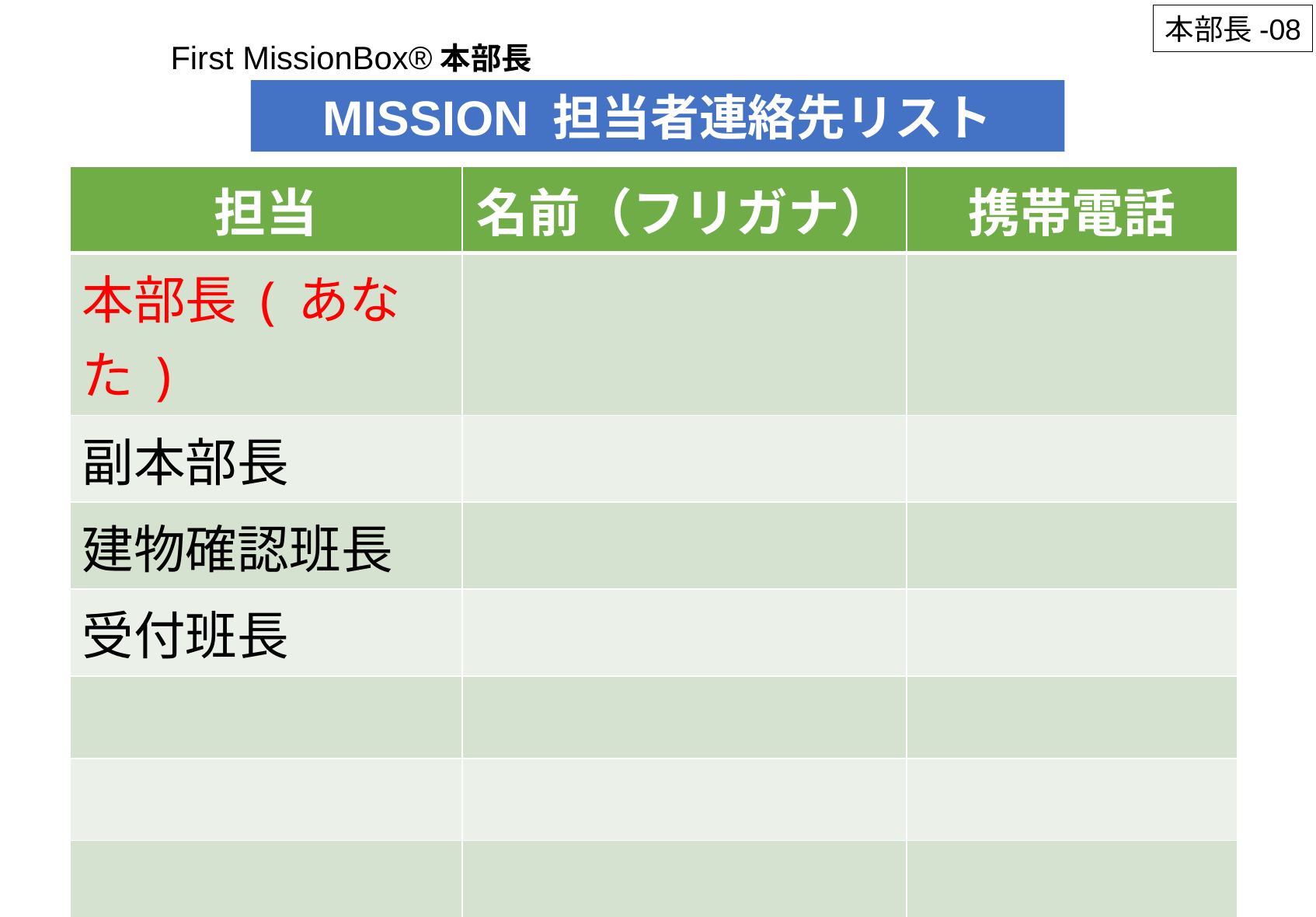

本部長-08
First MissionBox®本部長
# MISSION 担当者連絡先リスト

| 担当 | 名前（フリガナ） | 携帯電話 |
| --- | --- | --- |
| 本部長(あなた) |  |  |
| 副本部長 |  |  |
| 建物確認班長 |  |  |
| 受付班長 |  |  |
|  |  |  |
|  |  |  |
|  |  |  |
|  |  |  |